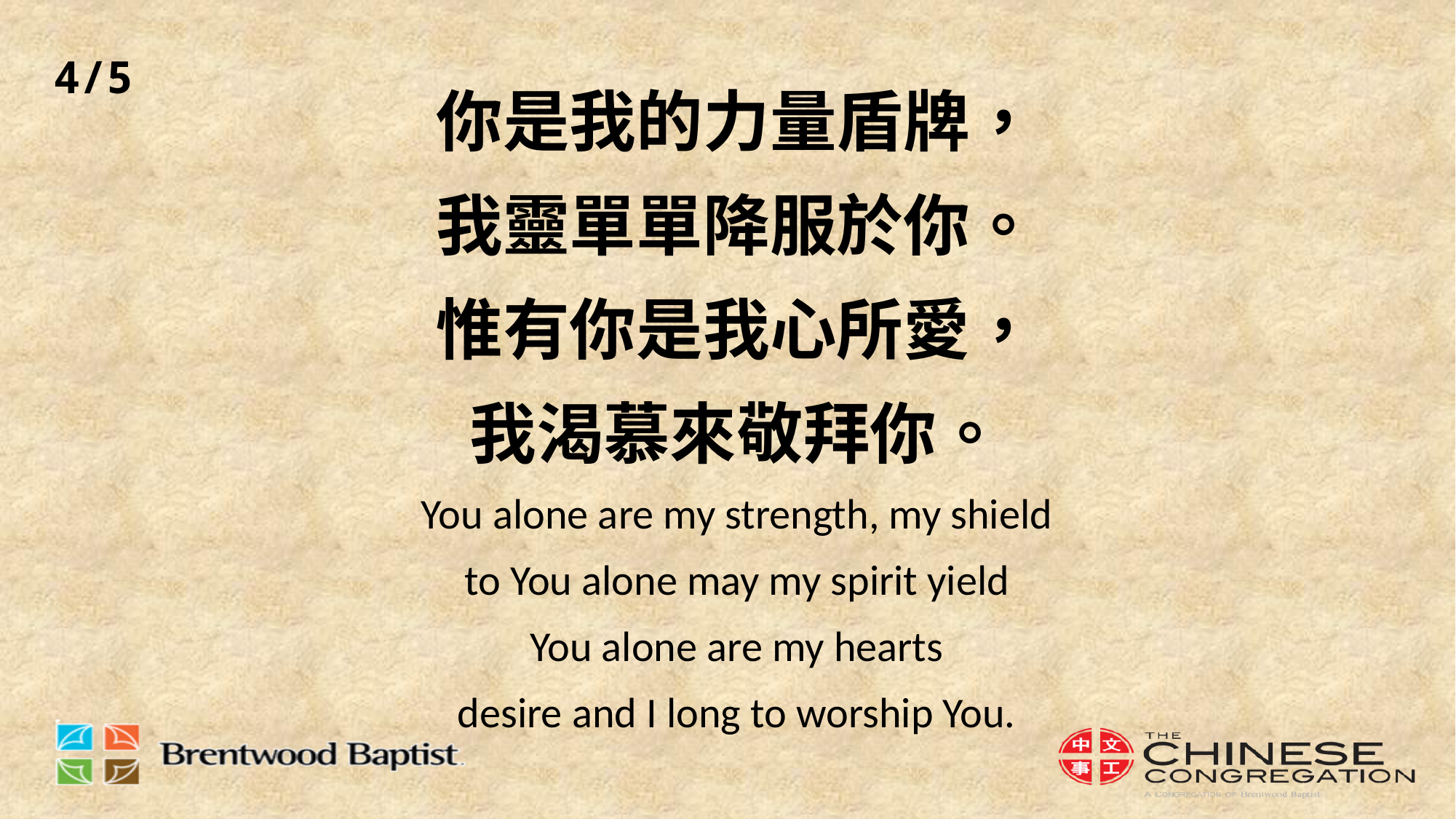

4/5
# 你是我的力量盾牌， 我靈單單降服於你。 惟有你是我心所愛， 我渴慕來敬拜你。 You alone are my strength, my shield to You alone may my spirit yield You alone are my hearts desire and I long to worship You.